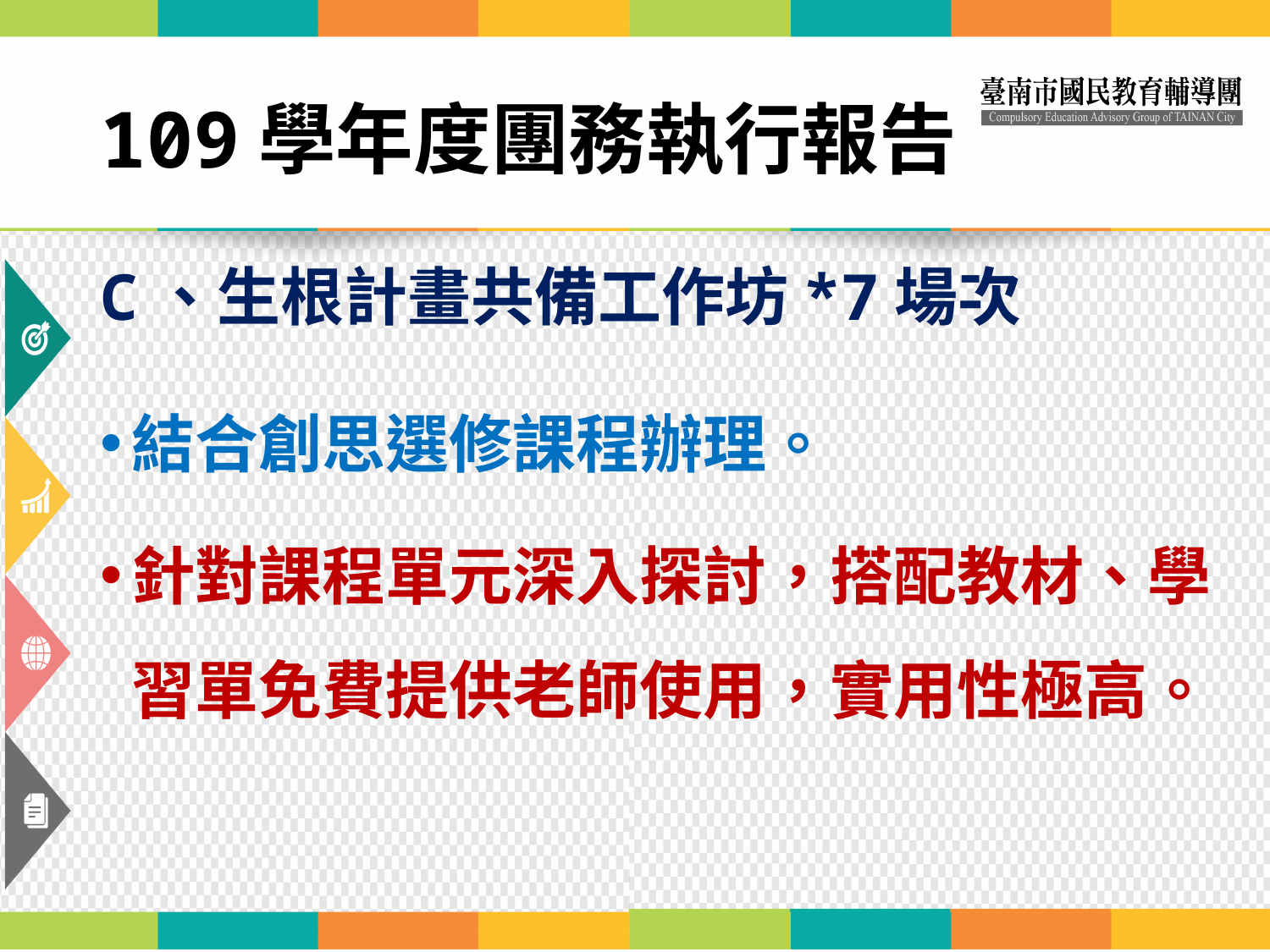

# 109學年度團務執行報告
C、生根計畫共備工作坊*7場次
結合創思選修課程辦理。
針對課程單元深入探討，搭配教材、學習單免費提供老師使用，實用性極高。